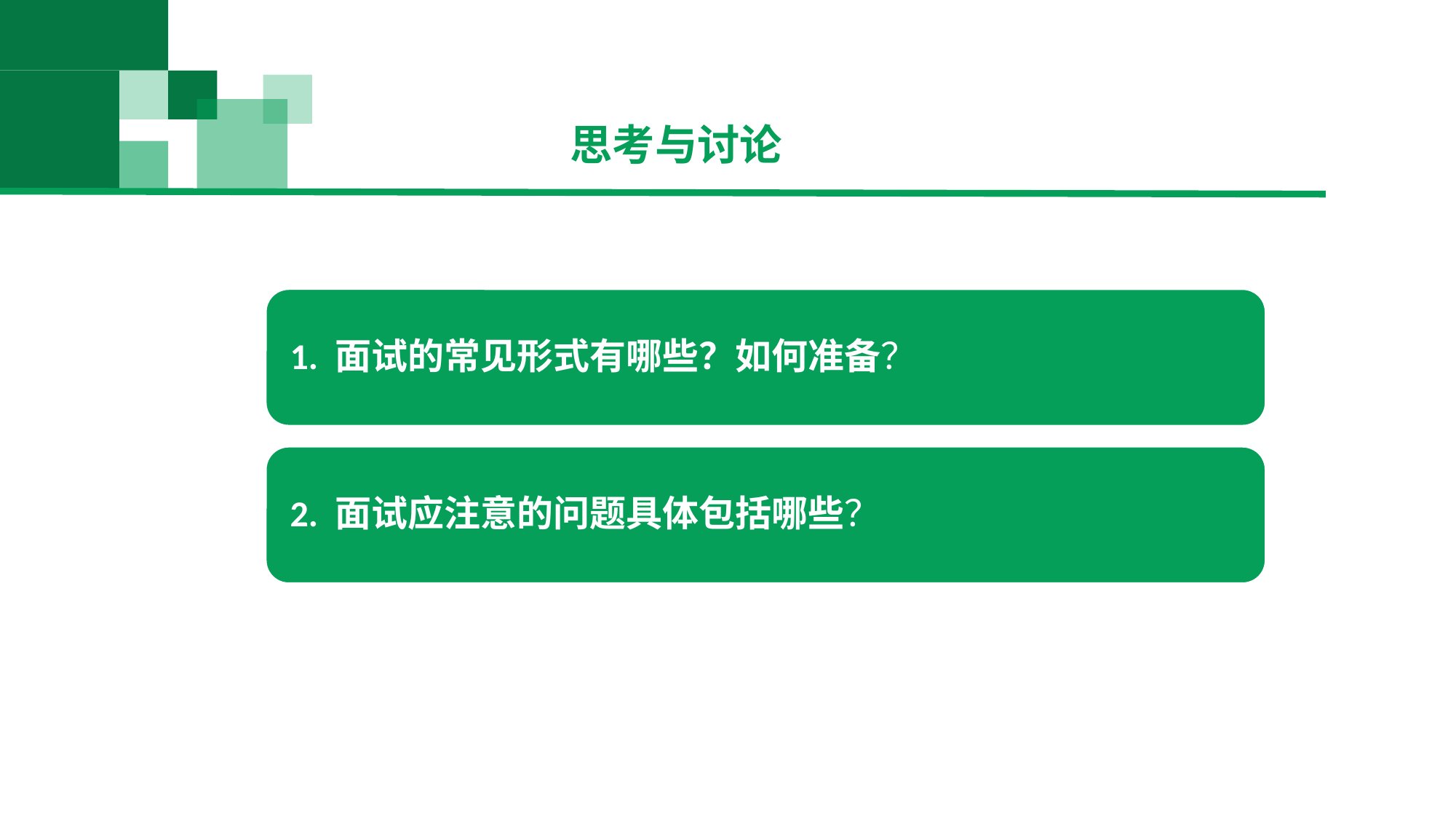

思考与讨论
1. 面试的常见形式有哪些？如何准备？
2. 面试应注意的问题具体包括哪些？